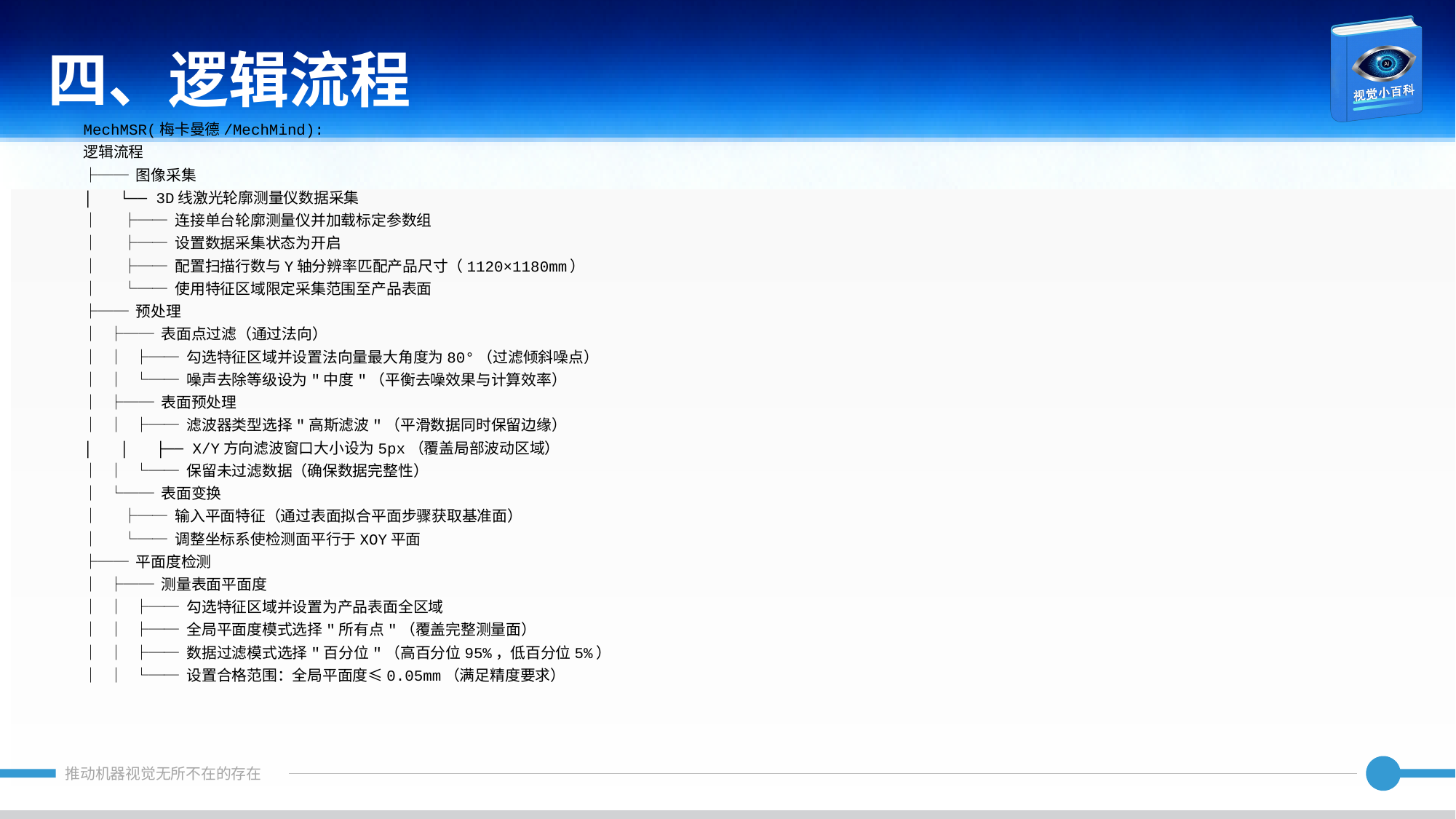

四、逻辑流程

MechMSR(梅卡曼德/MechMind):
逻辑流程
├── 图像采集
│   └── 3D线激光轮廓测量仪数据采集
│       ├── 连接单台轮廓测量仪并加载标定参数组
│       ├── 设置数据采集状态为开启
│       ├── 配置扫描行数与Y轴分辨率匹配产品尺寸（1120×1180mm）
│       └── 使用特征区域限定采集范围至产品表面
├── 预处理
│   ├── 表面点过滤（通过法向）
│   │   ├── 勾选特征区域并设置法向量最大角度为80°（过滤倾斜噪点）
│   │   └── 噪声去除等级设为"中度"（平衡去噪效果与计算效率）
│   ├── 表面预处理
│   │   ├── 滤波器类型选择"高斯滤波"（平滑数据同时保留边缘）
│   │   ├── X/Y方向滤波窗口大小设为5px（覆盖局部波动区域）
│   │   └── 保留未过滤数据（确保数据完整性）
│   └── 表面变换
│       ├── 输入平面特征（通过表面拟合平面步骤获取基准面）
│       └── 调整坐标系使检测面平行于XOY平面
├── 平面度检测
│   ├── 测量表面平面度
│   │   ├── 勾选特征区域并设置为产品表面全区域
│   │   ├── 全局平面度模式选择"所有点"（覆盖完整测量面）
│   │   ├── 数据过滤模式选择"百分位"（高百分位95%，低百分位5%）
│   │   └── 设置合格范围：全局平面度≤0.05mm（满足精度要求）
8